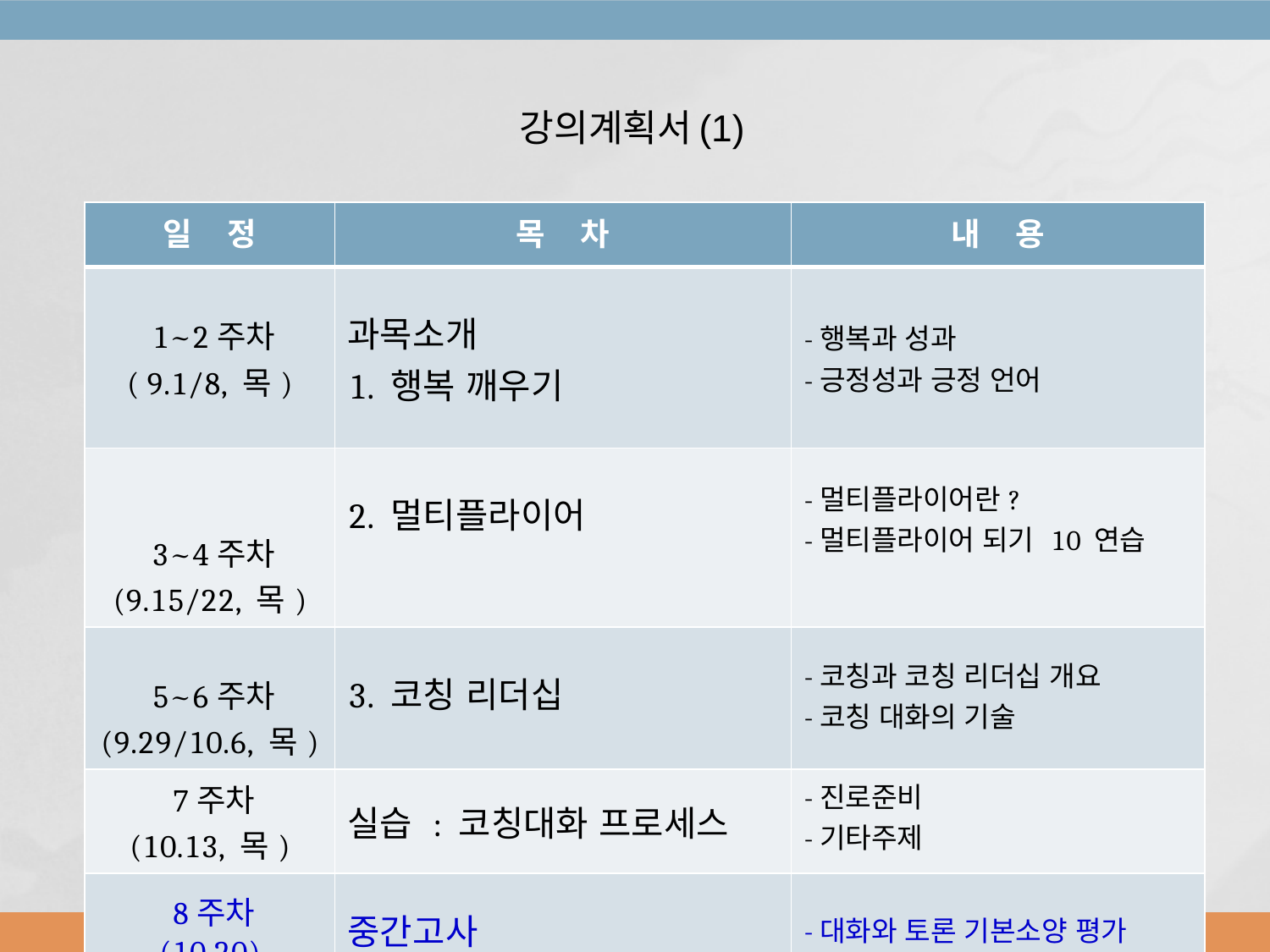

강의계획서(1)
| 일 정 | 목 차 | 내 용 |
| --- | --- | --- |
| 1~2주차 ( 9.1/8, 목) | 과목소개 1. 행복 깨우기 | -행복과 성과 -긍정성과 긍정 언어 |
| 3~4주차 (9.15/22, 목) | 2. 멀티플라이어 | -멀티플라이어란? -멀티플라이어 되기 10 연습 |
| 5~6주차 (9.29/10.6, 목) | 3. 코칭 리더십 | -코칭과 코칭 리더십 개요 -코칭 대화의 기술 |
| 7주차 (10.13, 목) | 실습 : 코칭대화 프로세스 | -진로준비 -기타주제 |
| 8주차 (10.20) | 중간고사 | -대화와 토론 기본소양 평가 |